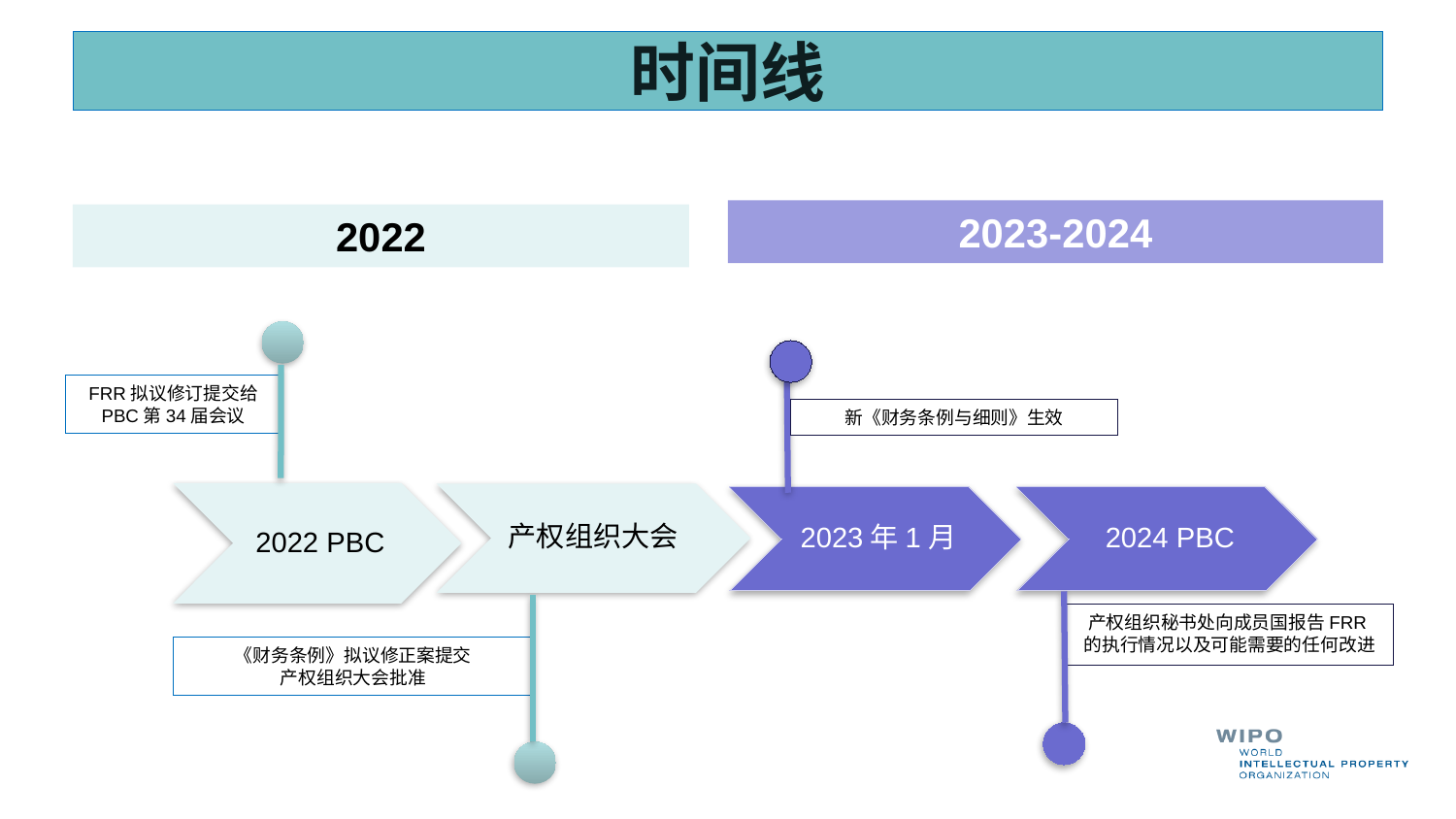

# 时间线

2023-2024
2022

2022 PBC
产权组织大会
2023年1月
2024 PBC
FRR拟议修订提交给 PBC第34届会议
新《财务条例与细则》生效
产权组织秘书处向成员国报告FRR的执行情况以及可能需要的任何改进

《财务条例》拟议修正案提交
产权组织大会批准